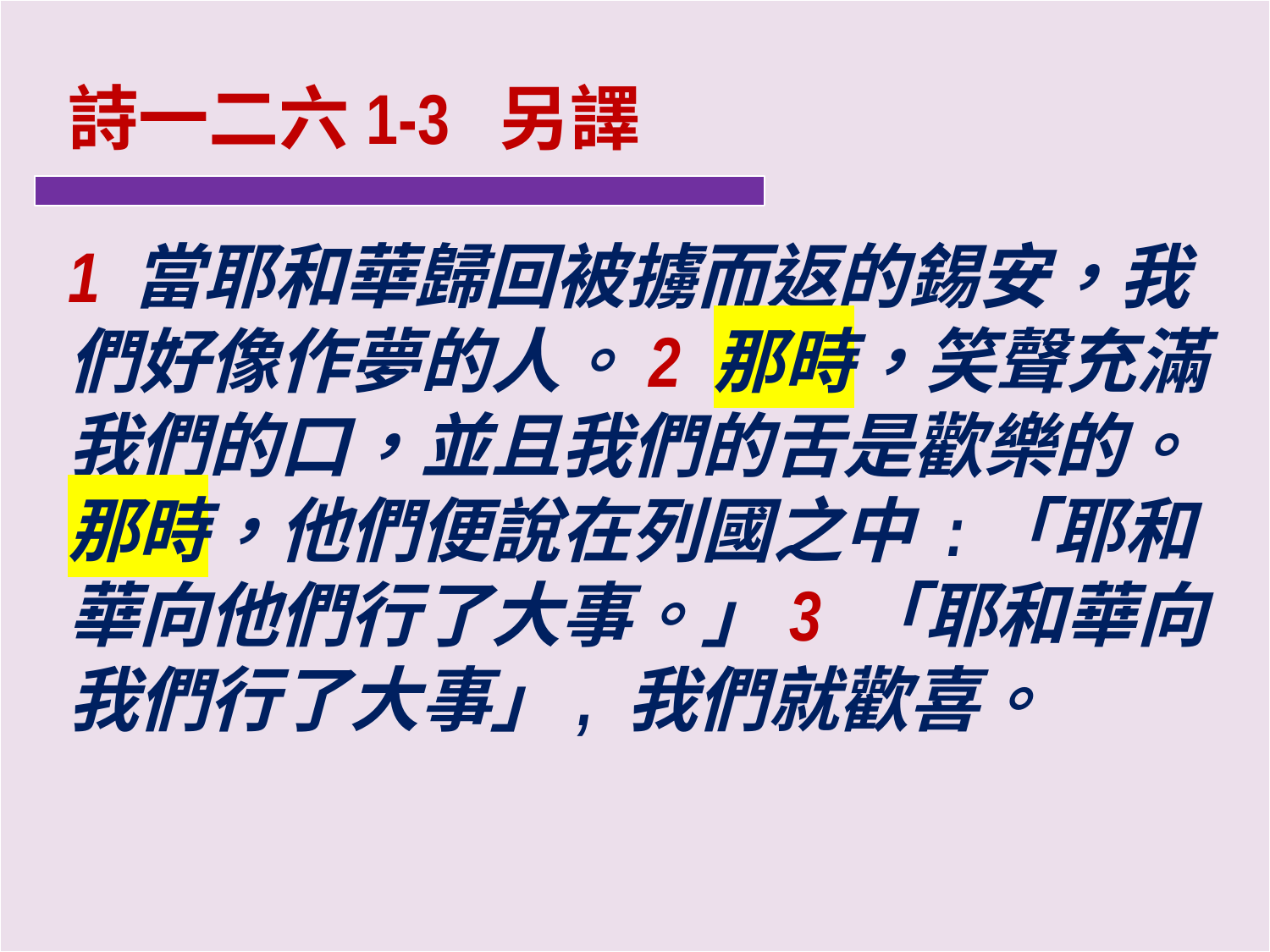

詩一二六1-3  另譯

1 當耶和華歸回被擄而返的錫安，我們好像作夢的人。2 那時，笑聲充滿我們的口，並且我們的舌是歡樂的。那時，他們便說在列國之中 :「耶和華向他們行了大事。」3 「耶和華向我們行了大事」, 我們就歡喜。